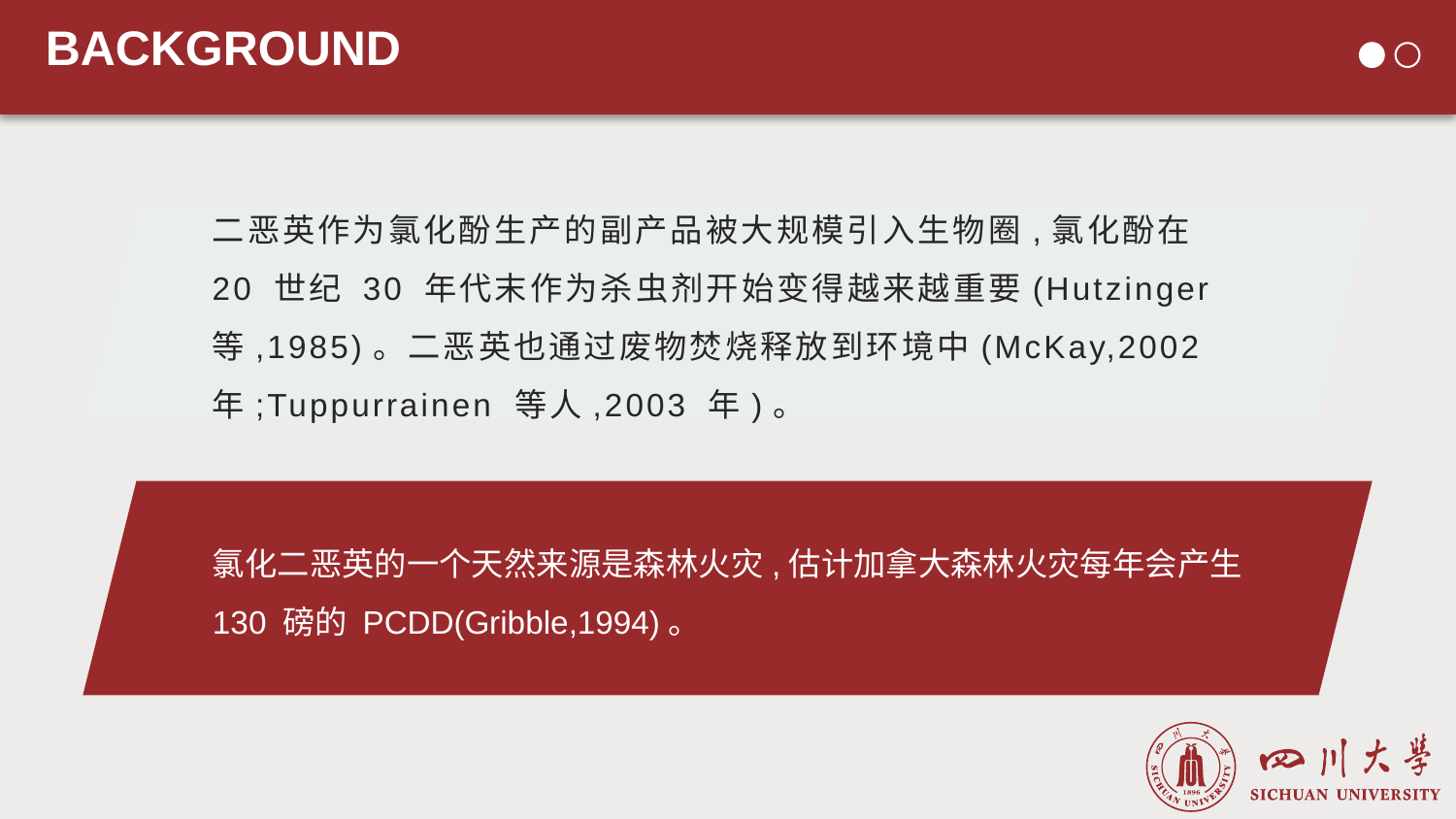

BACKGROUND

二恶英作为氯化酚生产的副产品被大规模引入生物圈,氯化酚在 20 世纪 30 年代末作为杀虫剂开始变得越来越重要(Hutzinger 等,1985)。二恶英也通过废物焚烧释放到环境中(McKay,2002 年;Tuppurrainen 等人,2003 年)。
氯化二恶英的一个天然来源是森林火灾,估计加拿大森林火灾每年会产生 130 磅的 PCDD(Gribble,1994)。